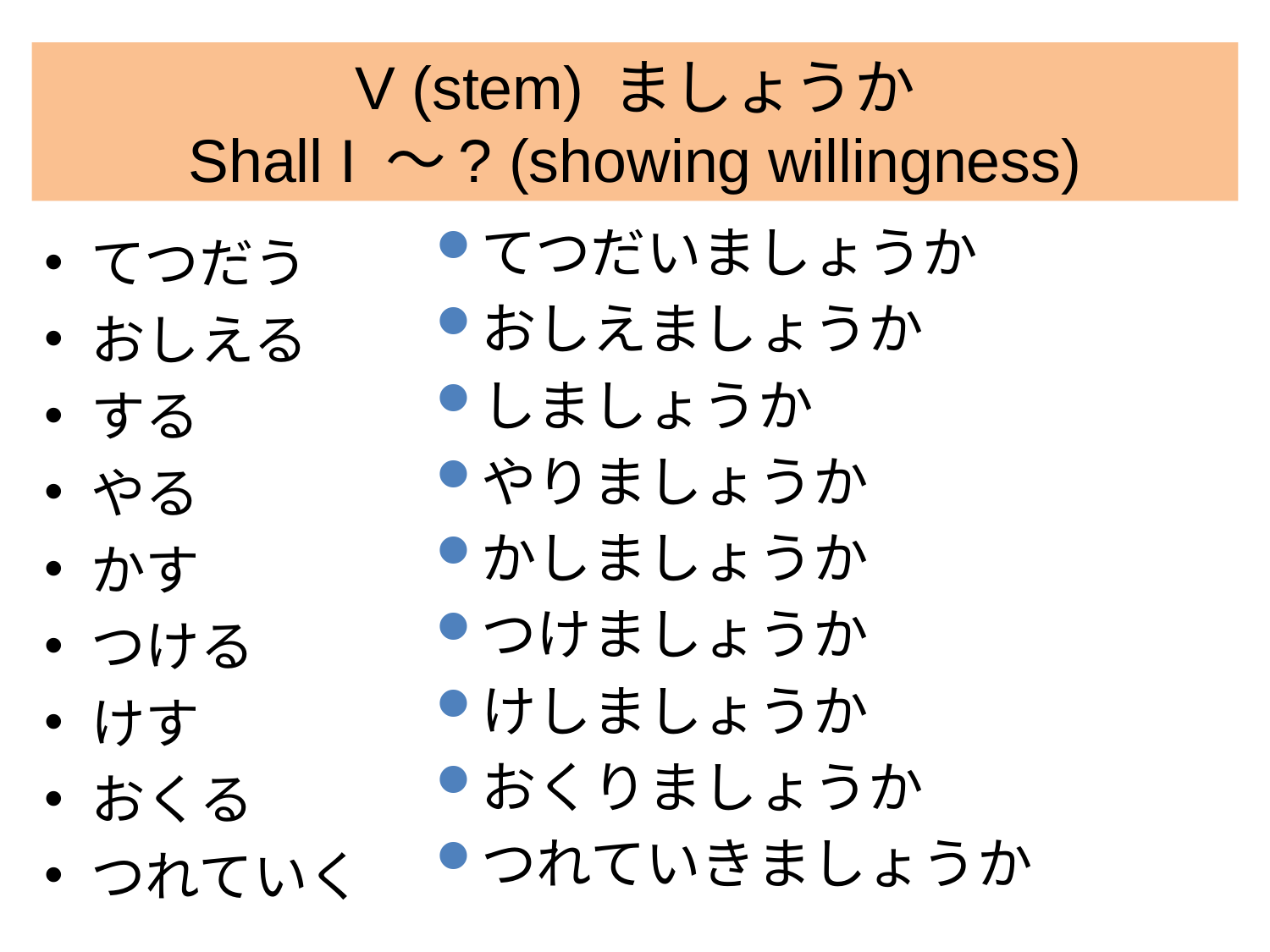

# V (stem) ましょうか Shall I 〜? (showing willingness)
てつだいましょうか
おしえましょうか
しましょうか
やりましょうか
かしましょうか
つけましょうか
けしましょうか
おくりましょうか
つれていきましょうか
てつだう
おしえる
する
やる
かす
つける
けす
おくる
つれていく